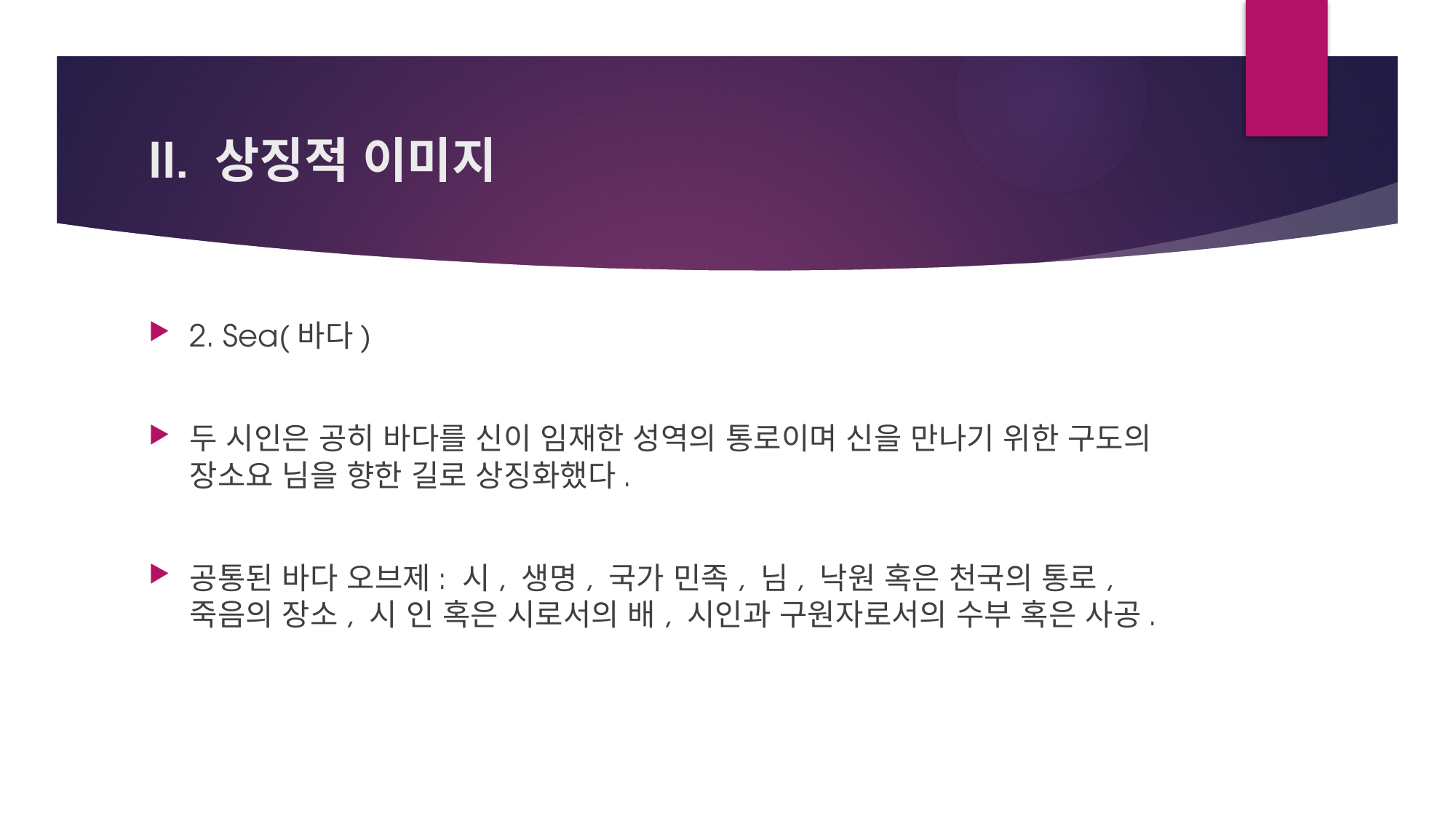

# II. 상징적 이미지
2. Sea(바다)

두 시인은 공히 바다를 신이 임재한 성역의 통로이며 신을 만나기 위한 구도의 장소요 님을 향한 길로 상징화했다.

공통된 바다 오브제: 시, 생명, 국가 민족, 님, 낙원 혹은 천국의 통로, 죽음의 장소, 시 인 혹은 시로서의 배, 시인과 구원자로서의 수부 혹은 사공.